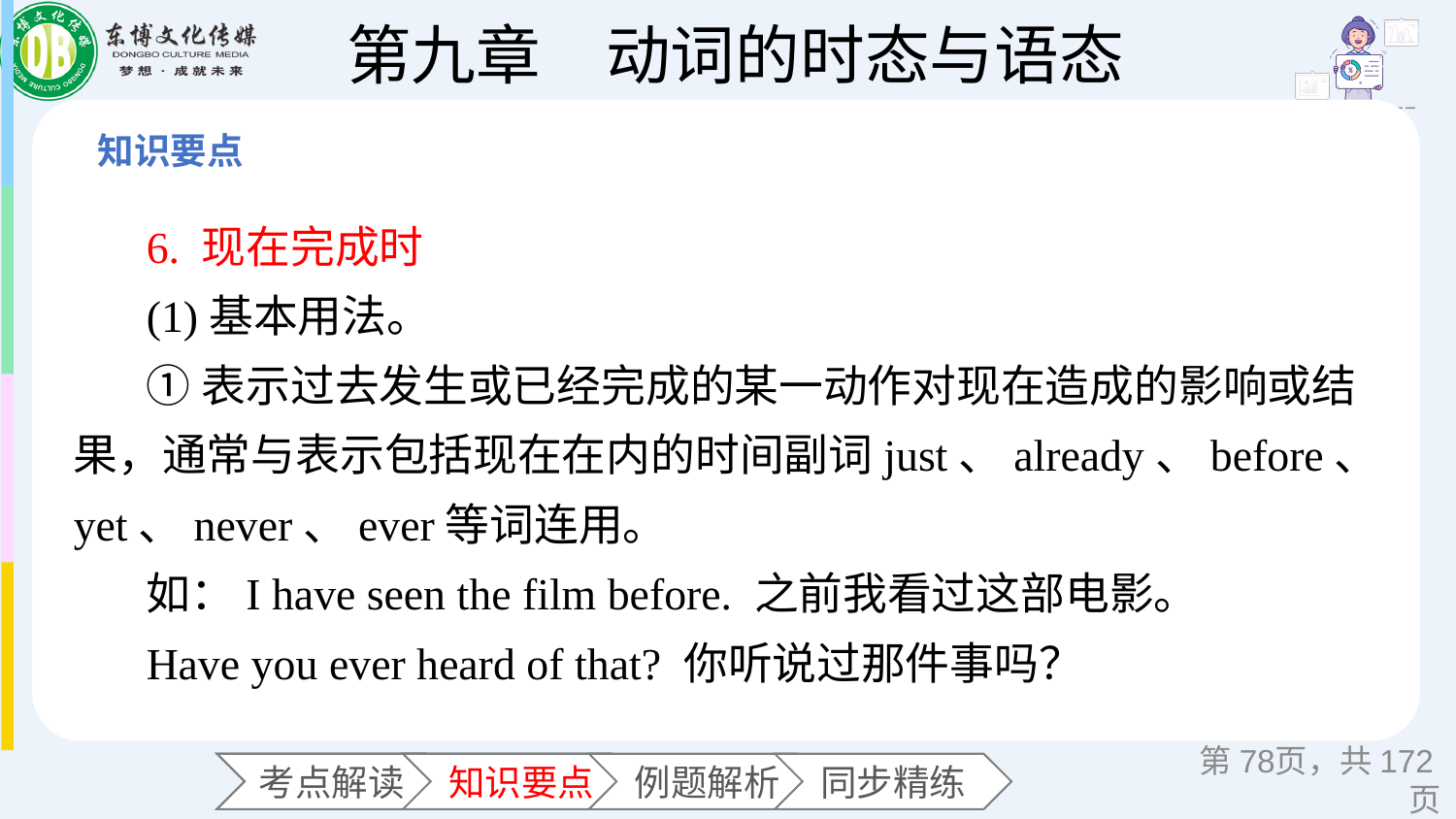

6. 现在完成时
(1)基本用法。
①表示过去发生或已经完成的某一动作对现在造成的影响或结果，通常与表示包括现在在内的时间副词just、already、before、yet、never、ever等词连用。
如：I have seen the film before. 之前我看过这部电影。
Have you ever heard of that? 你听说过那件事吗？
第78页，共172页